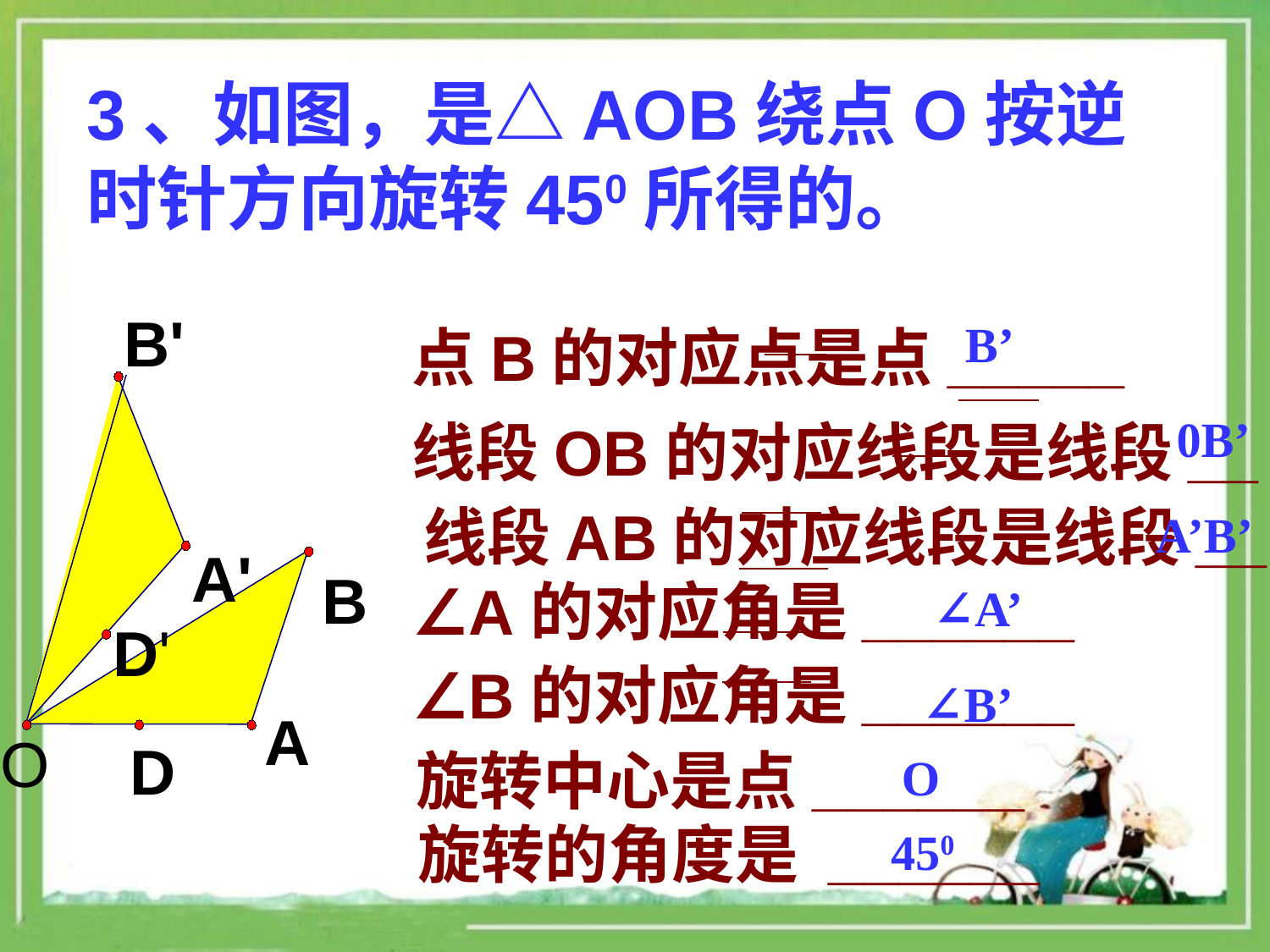

3、如图，是△AOB绕点O按逆时针方向旋转450所得的。

B'

A'

B
D'

A

O

D
B’
点B的对应点是点_____

0B’
线段OB的对应线段是线段__

线段AB的对应线段是线段__
A’B’

∠A的对应角是______
∠A’

∠B的对应角是______
∠B’
旋转中心是点______
O
旋转的角度是 ______
450